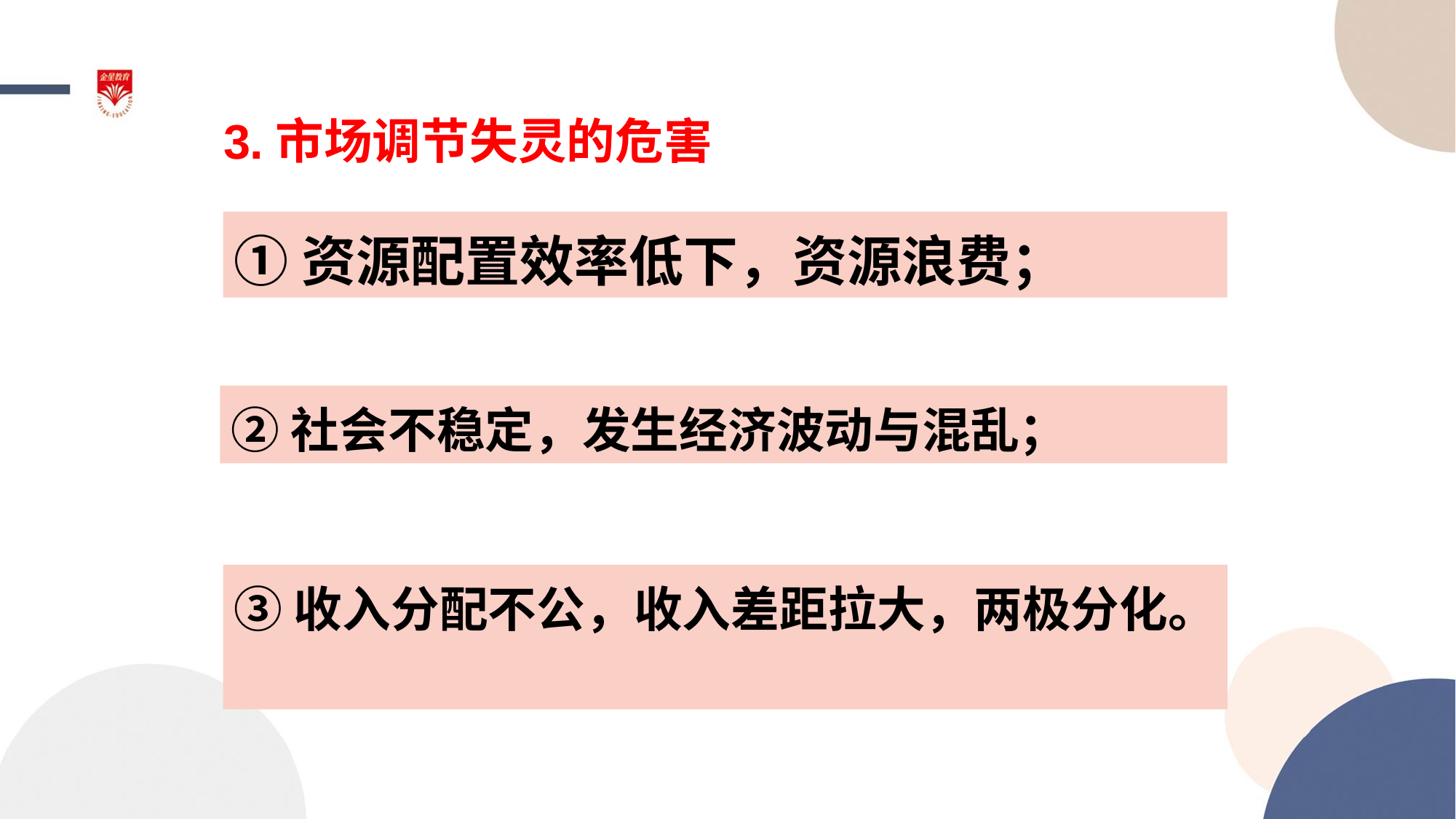

3.市场调节失灵的危害

①资源配置效率低下，资源浪费；
②社会不稳定，发生经济波动与混乱；
③收入分配不公，收入差距拉大，两极分化。